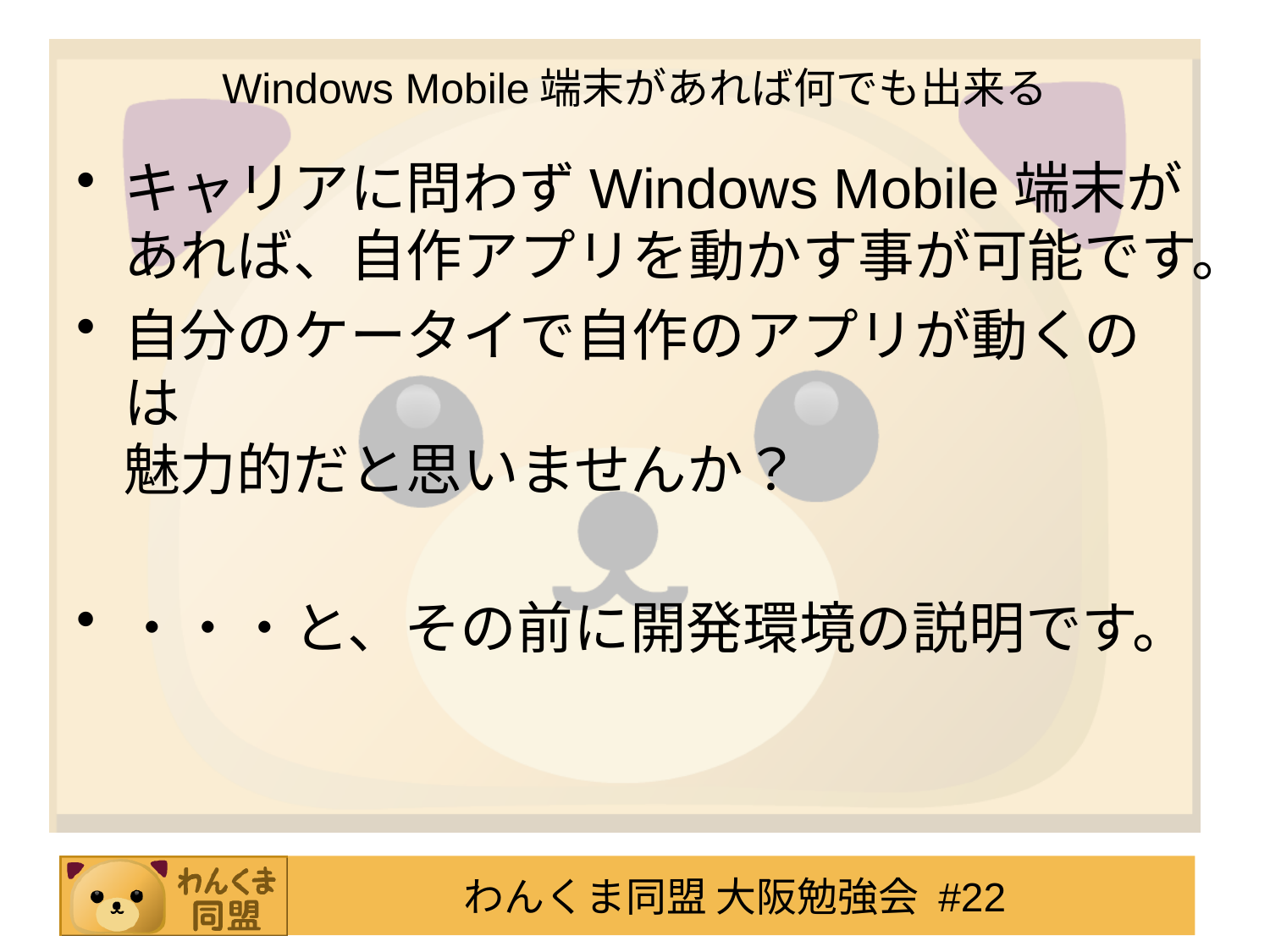

# Windows Mobile端末があれば何でも出来る
キャリアに問わずWindows Mobile端末が
あれば、自作アプリを動かす事が可能です。
自分のケータイで自作のアプリが動くのは
魅力的だと思いませんか？

・・・と、その前に開発環境の説明です。